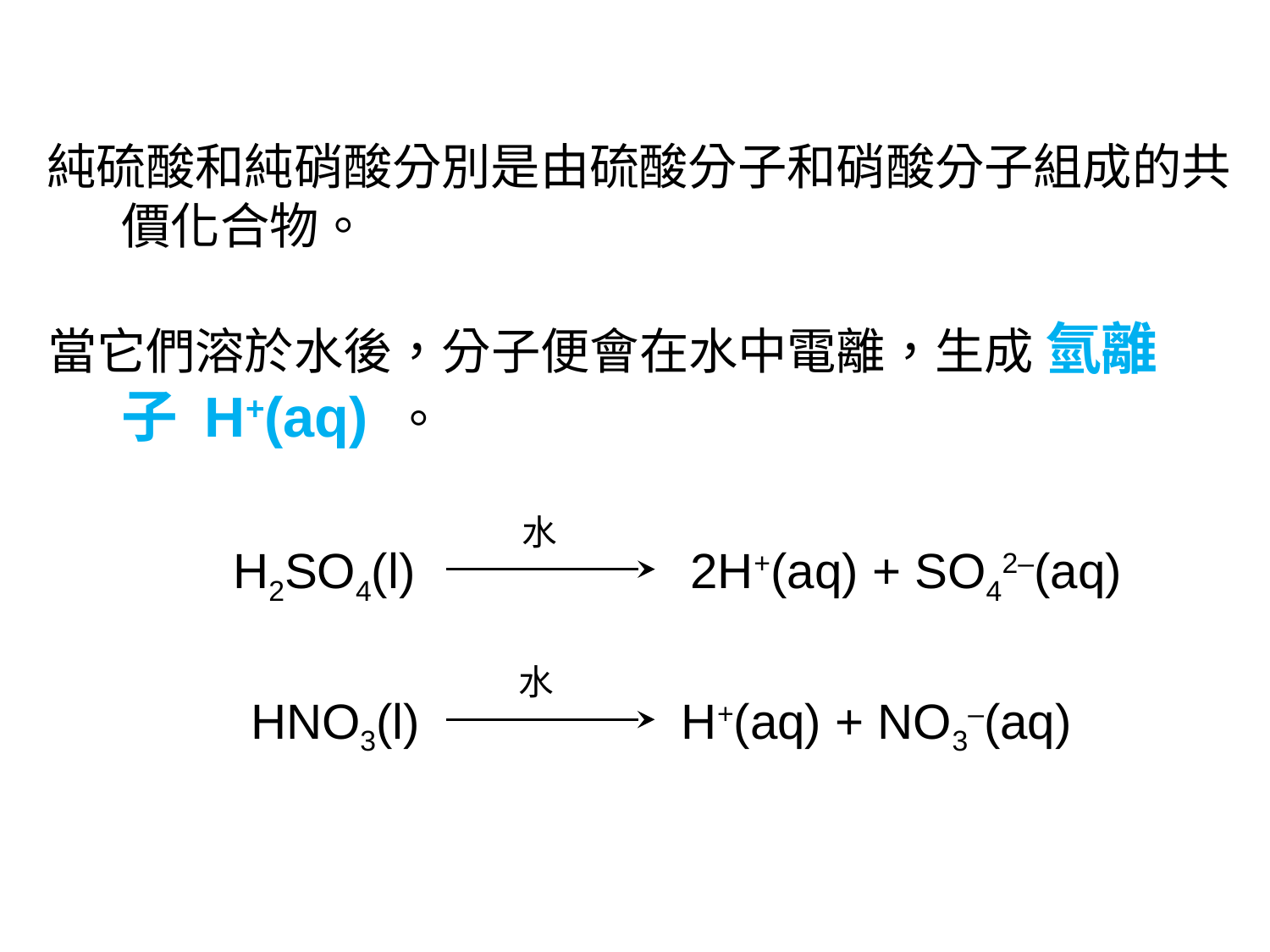

純硫酸和純硝酸分別是由硫酸分子和硝酸分子組成的共價化合物。
當它們溶於水後，分子便會在水中電離，生成 氫離子 H+(aq) 。
水
H2SO4(l)                    2H+(aq) + SO42–(aq)
水
HNO3(l)                   H+(aq) + NO3–(aq)